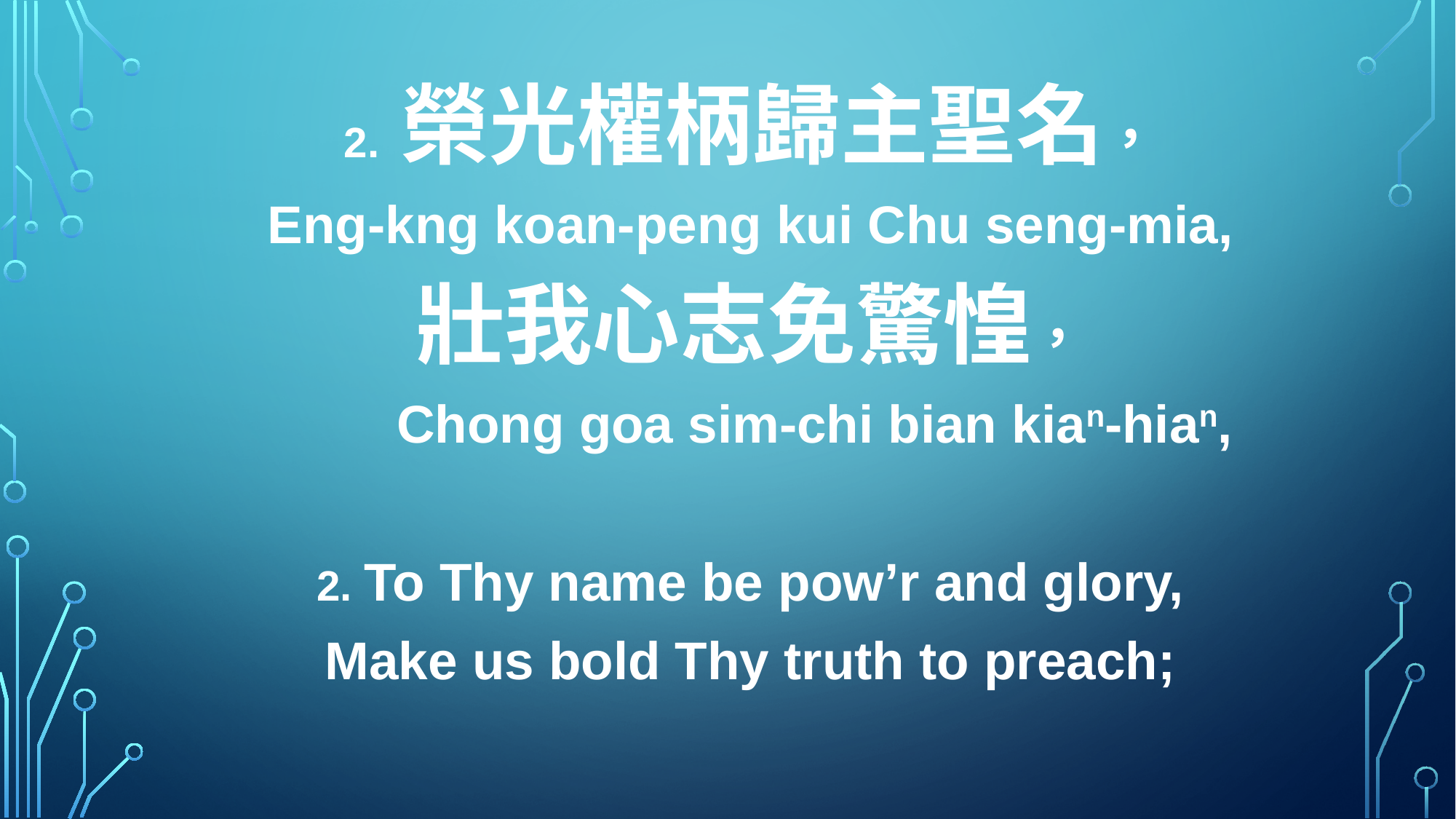

2. 榮光權柄歸主聖名，
Eng-kng koan-peng kui Chu seng-mia,
壯我心志免驚惶，
                Chong goa sim-chi bian kian-hian,

2. To Thy name be pow’r and glory,
Make us bold Thy truth to preach;